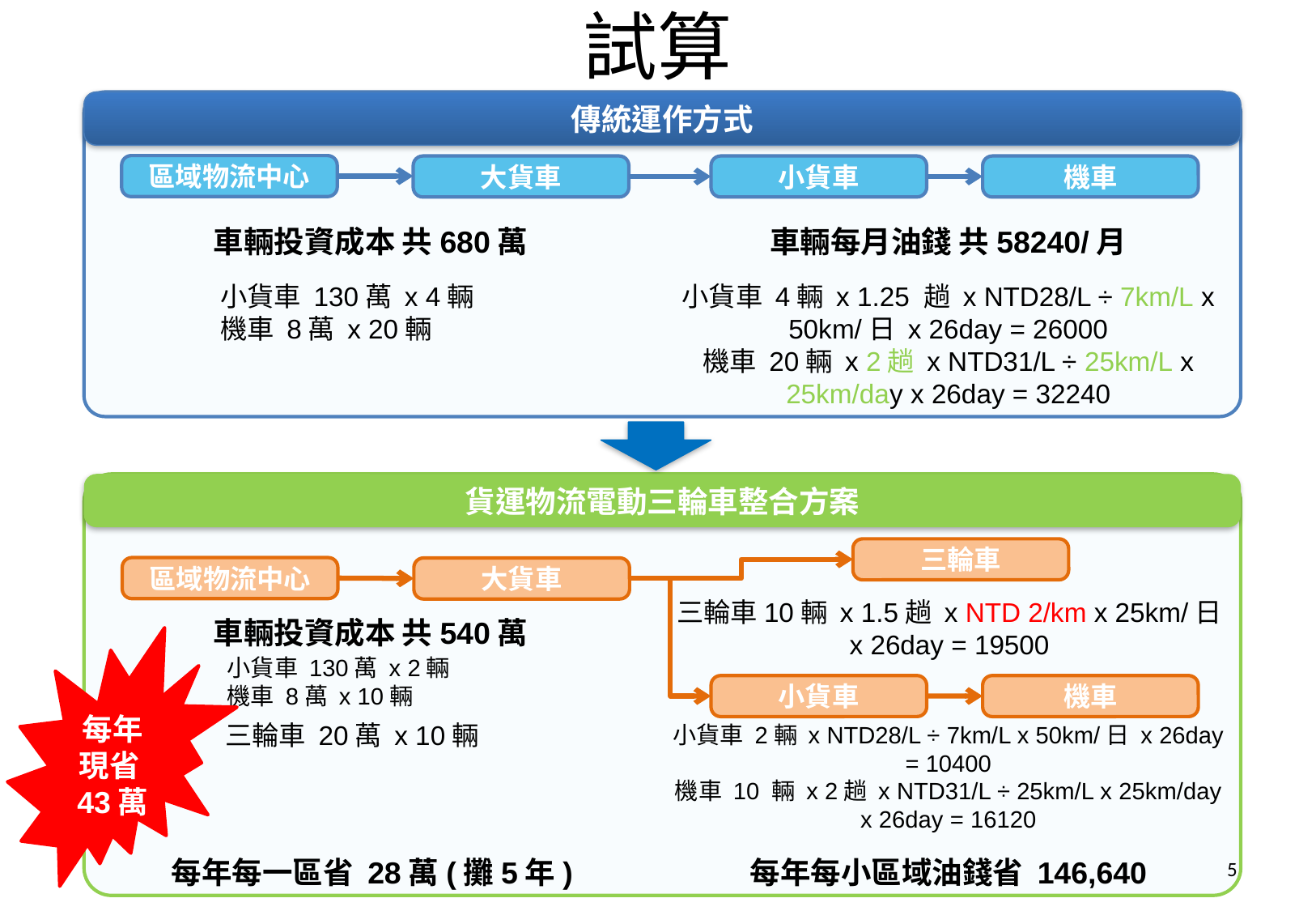

# 試算

傳統運作方式
區域物流中心
大貨車
小貨車
機車

車輛每月油錢 共58240/月
車輛投資成本 共680萬
小貨車 4輛 x 1.25 趟 x NTD28/L ÷ 7km/L x 50km/日 x 26day = 26000
機車 20輛 x 2趟 x NTD31/L ÷ 25km/L x 25km/day x 26day = 32240
小貨車 130萬 x 4輛
機車 8萬 x 20輛

貨運物流電動三輪車整合方案
三輪車
區域物流中心
大貨車
三輪車10輛 x 1.5趟 x NTD 2/km x 25km/日 x 26day = 19500
車輛投資成本 共540萬

小貨車 130萬 x 2輛
機車 8萬 x 10輛
小貨車
機車
每年
現省
43萬
三輪車 20萬 x 10輛
小貨車 2輛 x NTD28/L ÷ 7km/L x 50km/日 x 26day = 10400
機車 10 輛 x 2趟 x NTD31/L ÷ 25km/L x 25km/day x 26day = 16120
5
每年每一區省 28萬(攤5年)
每年每小區域油錢省 146,640